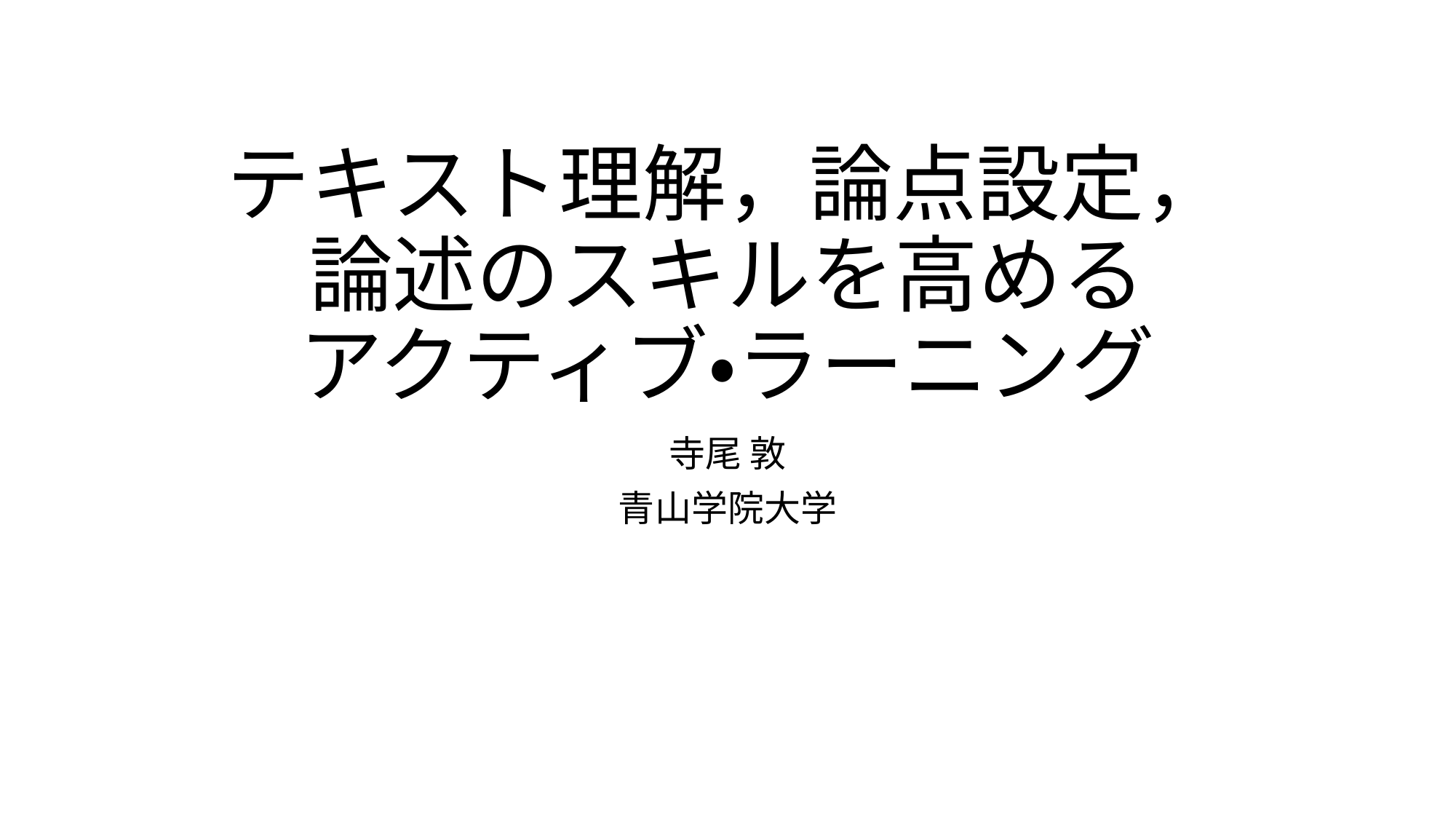

# テキスト理解，論点設定， 論述のスキルを高める アクティブ・ラーニング
寺尾 敦
青山学院大学